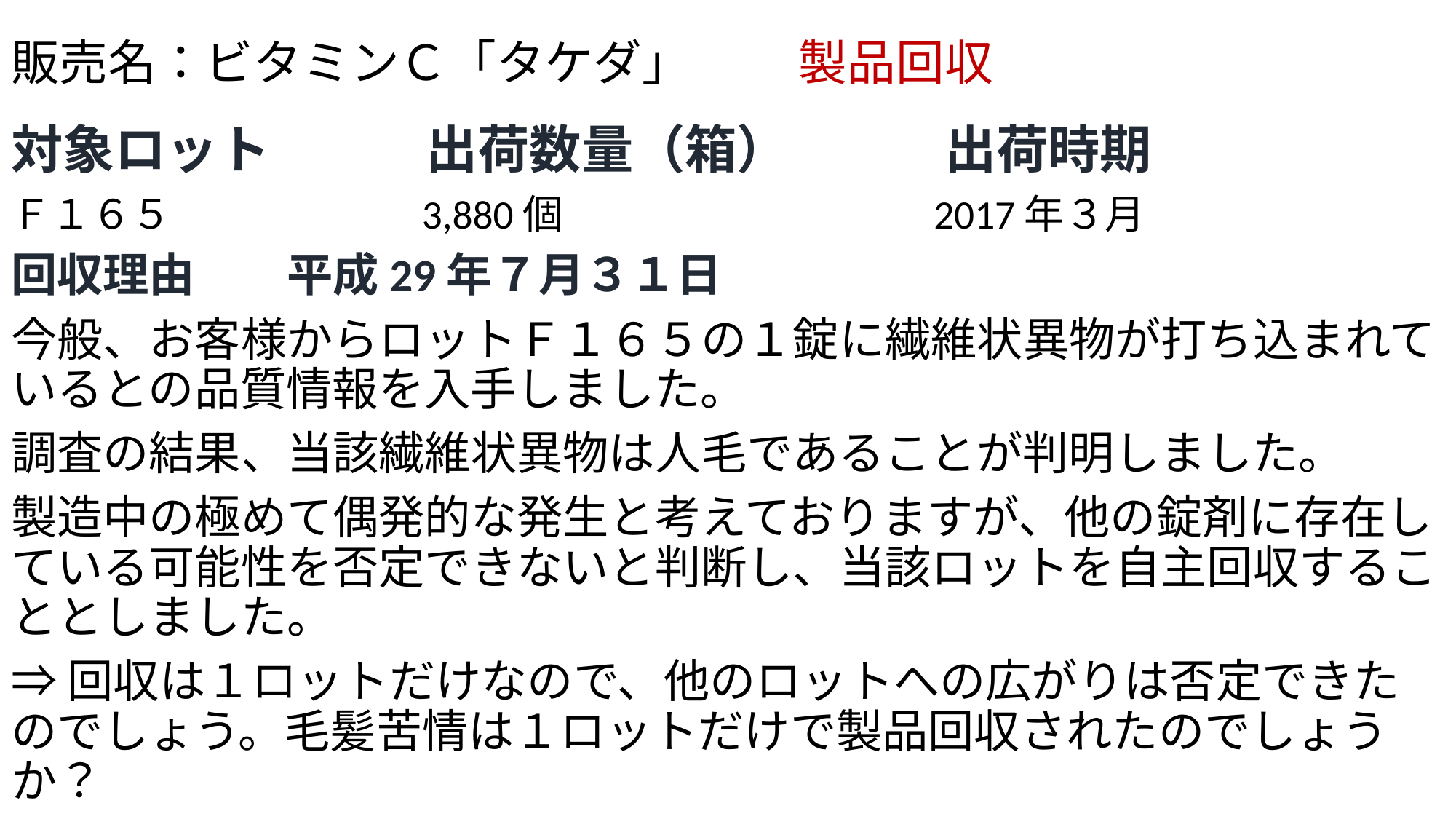

# 販売名：ビタミンＣ「タケダ」 　　製品回収
対象ロット　　　出荷数量（箱）　　　出荷時期
Ｆ１６５　　　　　　3,880個　　　　　　　　　2017年３月
回収理由　　平成29年７月３１日
今般、お客様からロットＦ１６５の１錠に繊維状異物が打ち込まれているとの品質情報を入手しました。
調査の結果、当該繊維状異物は人毛であることが判明しました。
製造中の極めて偶発的な発生と考えておりますが、他の錠剤に存在している可能性を否定できないと判断し、当該ロットを自主回収することとしました。
⇒回収は１ロットだけなので、他のロットへの広がりは否定できたのでしょう。毛髪苦情は１ロットだけで製品回収されたのでしょうか？